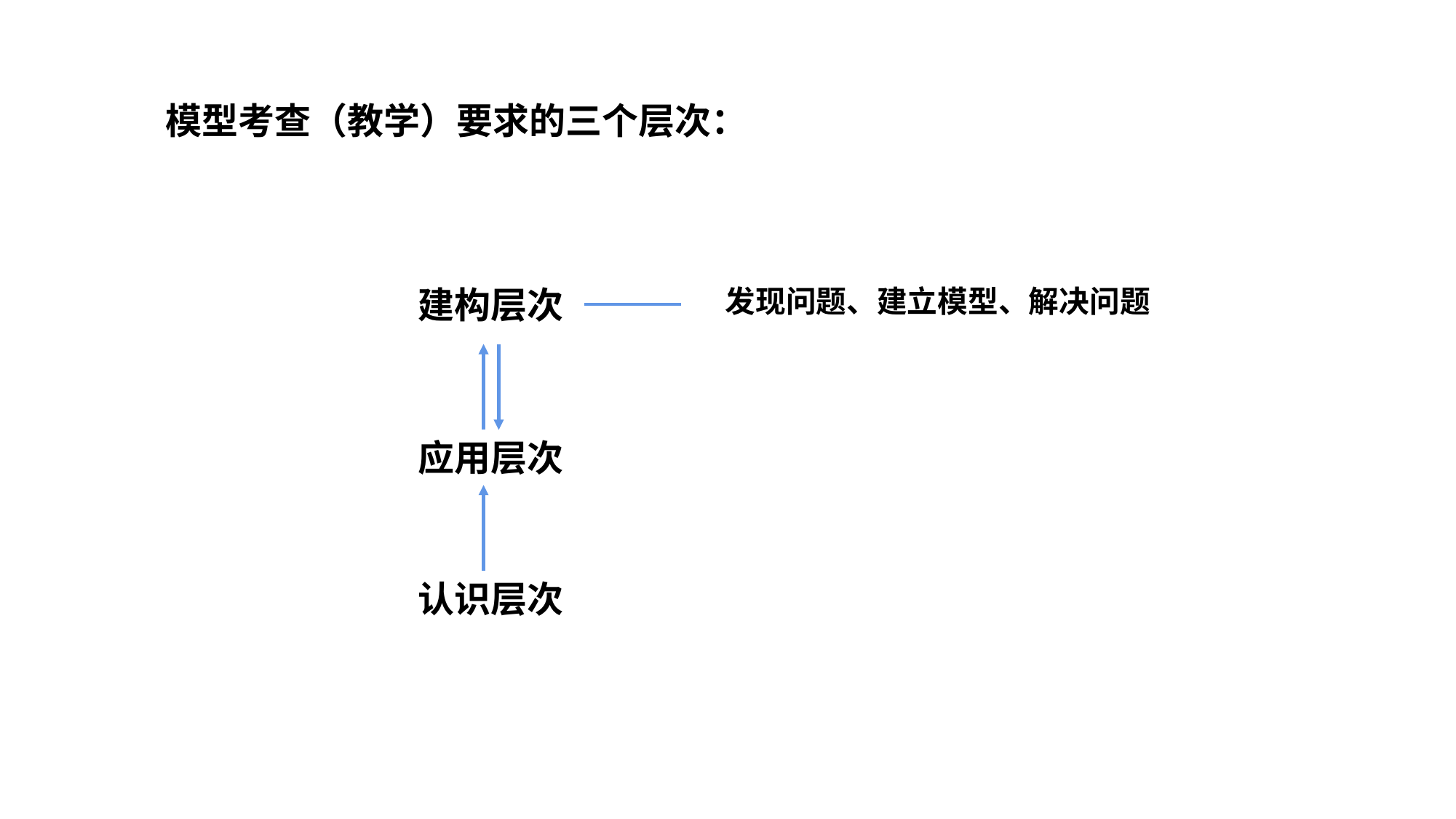

模型考查（教学）要求的三个层次：
发现问题、建立模型、解决问题
建构层次
应用层次
认识层次
48